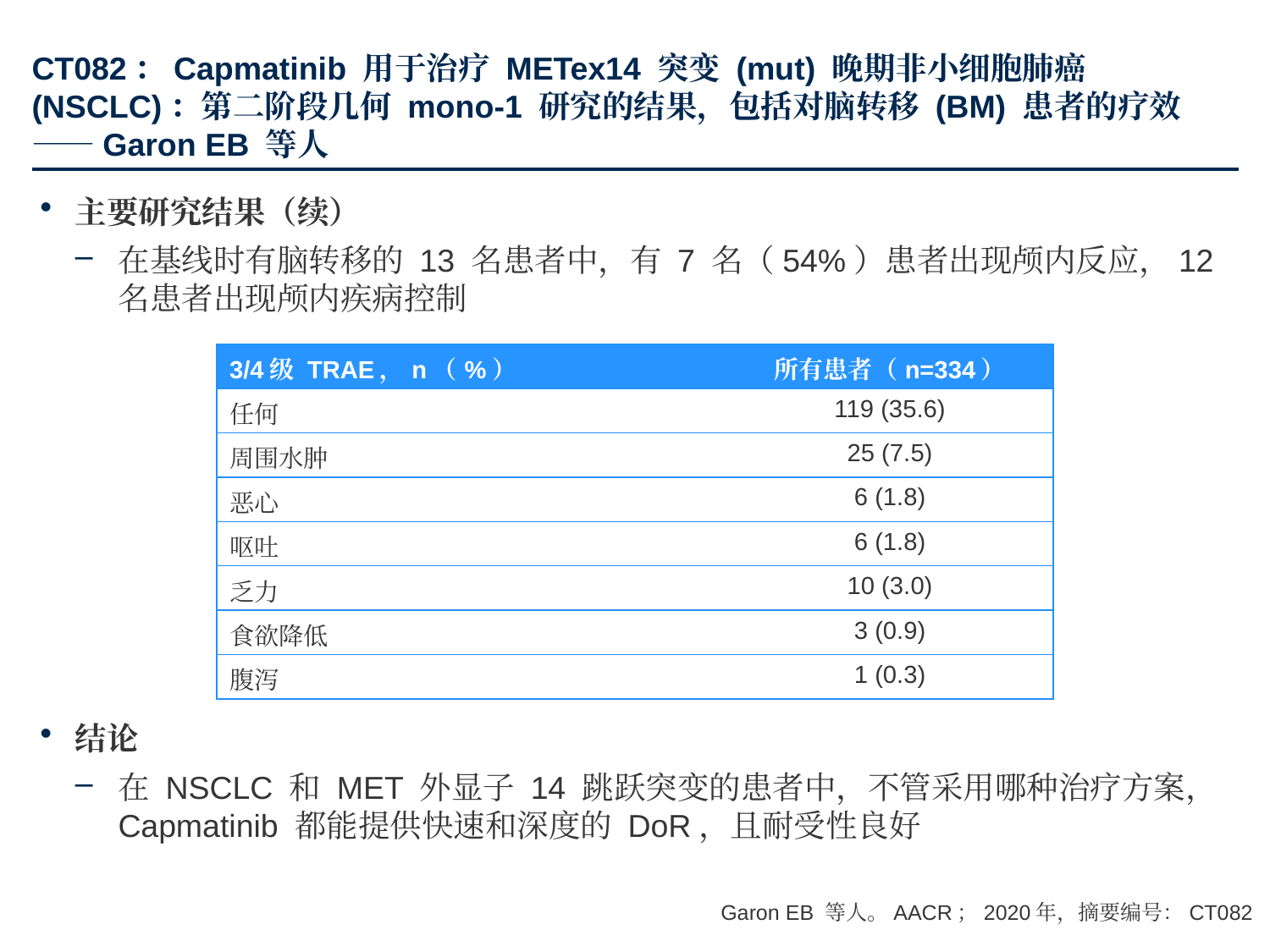

# CT082：Capmatinib 用于治疗 METex14 突变 (mut) 晚期非小细胞肺癌(NSCLC)：第二阶段几何 mono-1 研究的结果，包括对脑转移 (BM) 患者的疗效——Garon EB 等人
主要研究结果（续）
在基线时有脑转移的 13 名患者中，有 7 名（54%）患者出现颅内反应，12 名患者出现颅内疾病控制
结论
在 NSCLC 和 MET 外显子 14 跳跃突变的患者中，不管采用哪种治疗方案，Capmatinib 都能提供快速和深度的 DoR，且耐受性良好
| 3/4级 TRAE，n（%） | 所有患者（n=334） |
| --- | --- |
| 任何 | 119 (35.6) |
| 周围水肿 | 25 (7.5) |
| 恶心 | 6 (1.8) |
| 呕吐 | 6 (1.8) |
| 乏力 | 10 (3.0) |
| 食欲降低 | 3 (0.9) |
| 腹泻 | 1 (0.3) |
Garon EB 等人。AACR；2020年，摘要编号：CT082